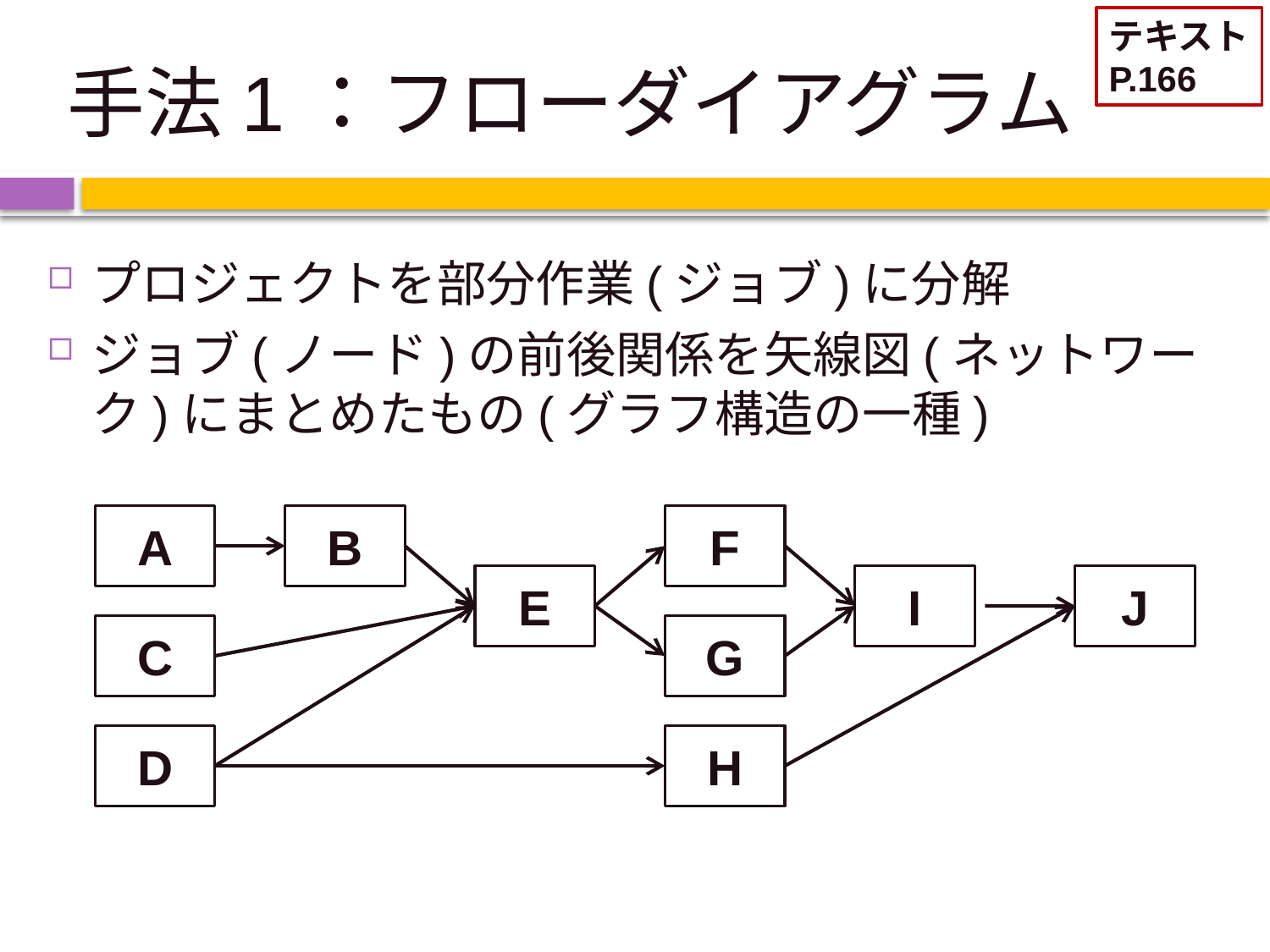

テキスト
P.166
# 手法1：フローダイアグラム
プロジェクトを部分作業(ジョブ)に分解
ジョブ(ノード)の前後関係を矢線図(ネットワーク)にまとめたもの(グラフ構造の一種)
A
B
F
E
I
J
C
G
D
H